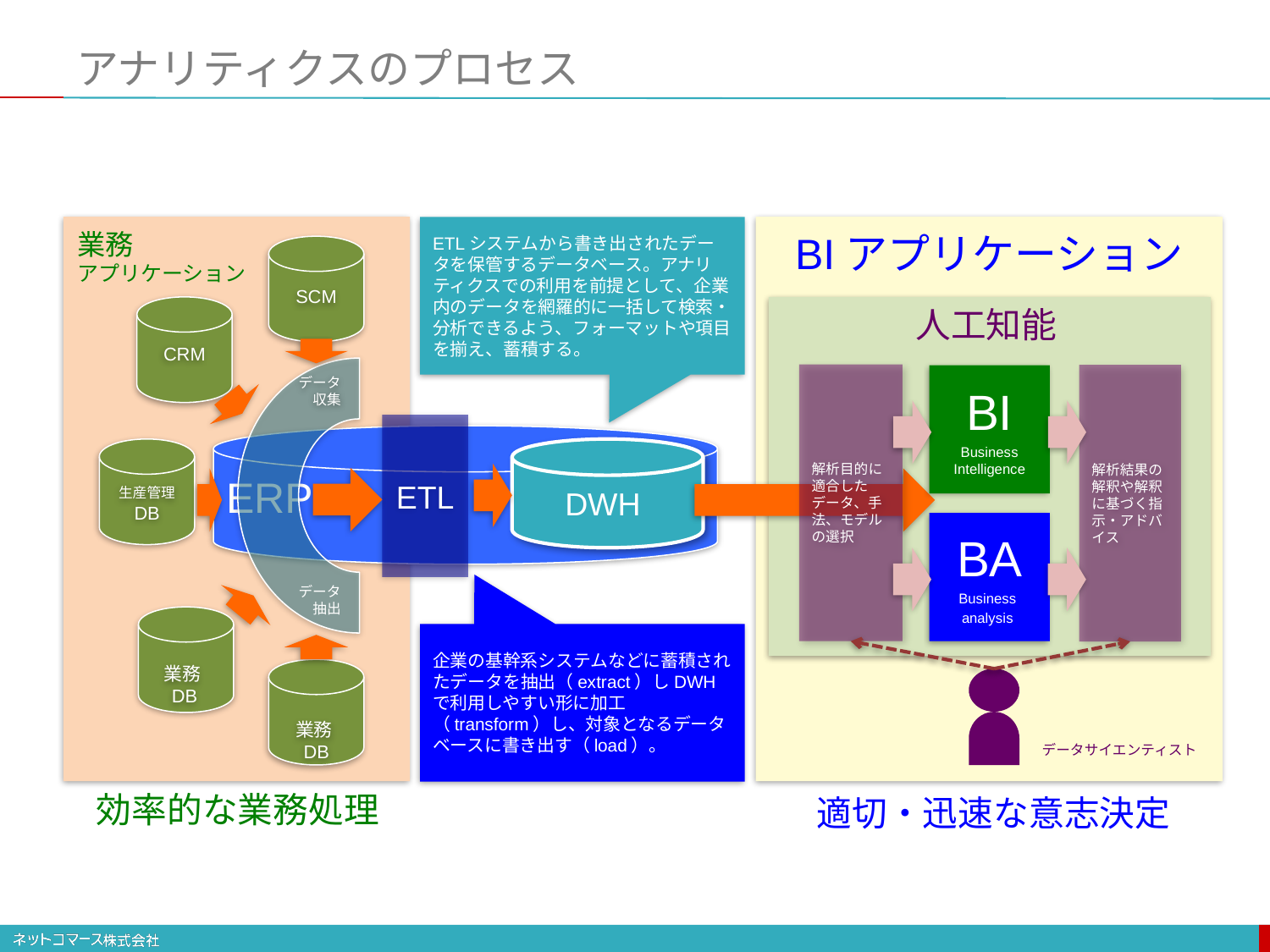

# アナリティクスのプロセス

ETLシステムから書き出されたデータを保管するデータベース。アナリティクスでの利用を前提として、企業内のデータを網羅的に一括して検索・分析できるよう、フォーマットや項目を揃え、蓄積する。
業務
アプリケーション
BIアプリケーション

SCM
人工知能

CRM

解析目的に適合したデータ、手法、モデルの選択
解析結果の解釈や解釈に基づく指示・アドバイス
BI
Business Intelligence
データ
収集

ETL
ERP

生産管理
DB
DWH

BA
Business
analysis

データ
抽出

企業の基幹系システムなどに蓄積されたデータを抽出（extract）しDWHで利用しやすい形に加工（transform）し、対象となるデータベースに書き出す（load）。

業務DB

業務DB
データサイエンティスト
効率的な業務処理
適切・迅速な意志決定